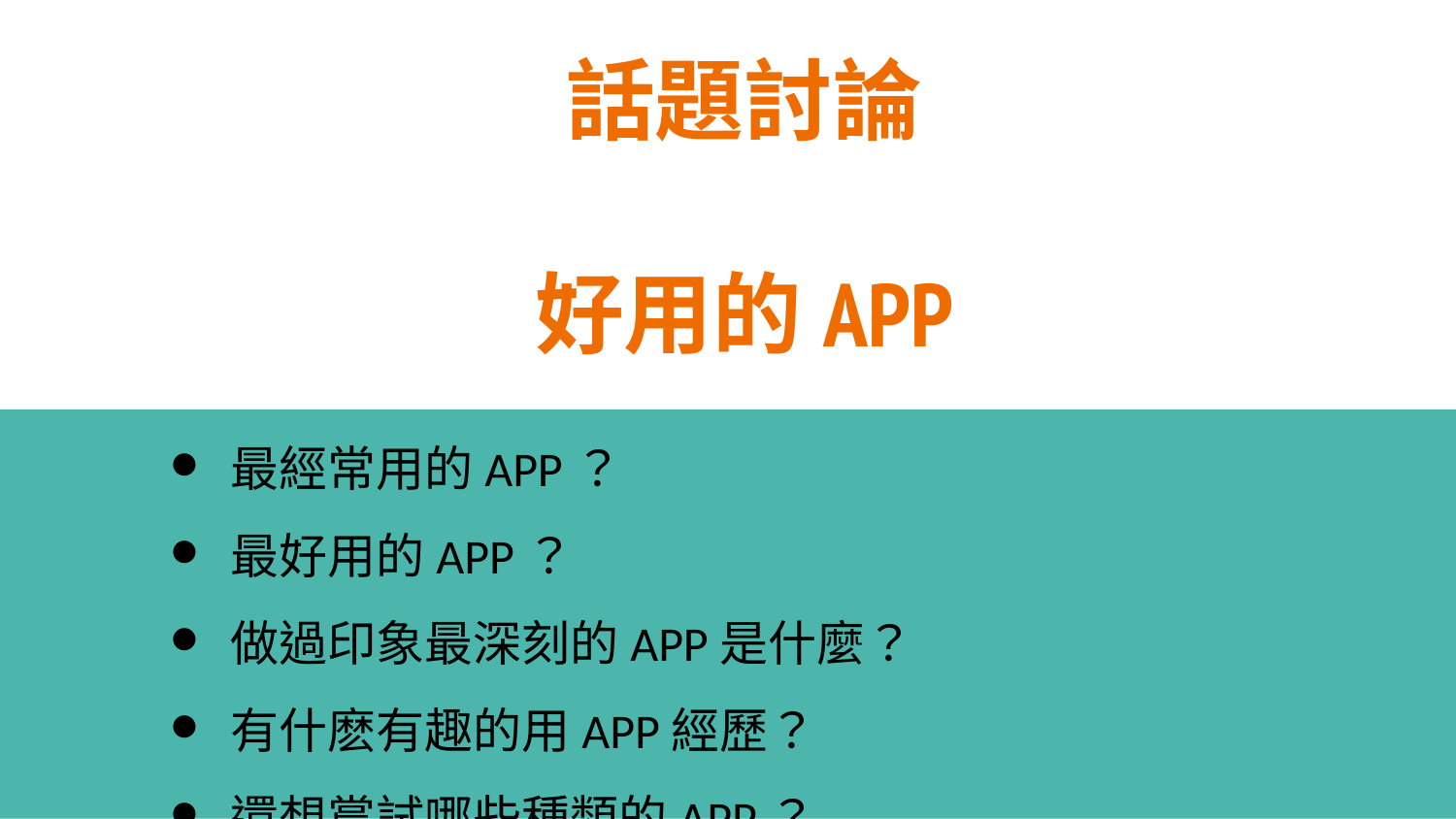

# 話題討論

好用的APP
最經常用的APP？
最好用的APP？
做過印象最深刻的APP是什麼？
有什麽有趣的用APP經歷？
還想嘗試哪些種類的APP？